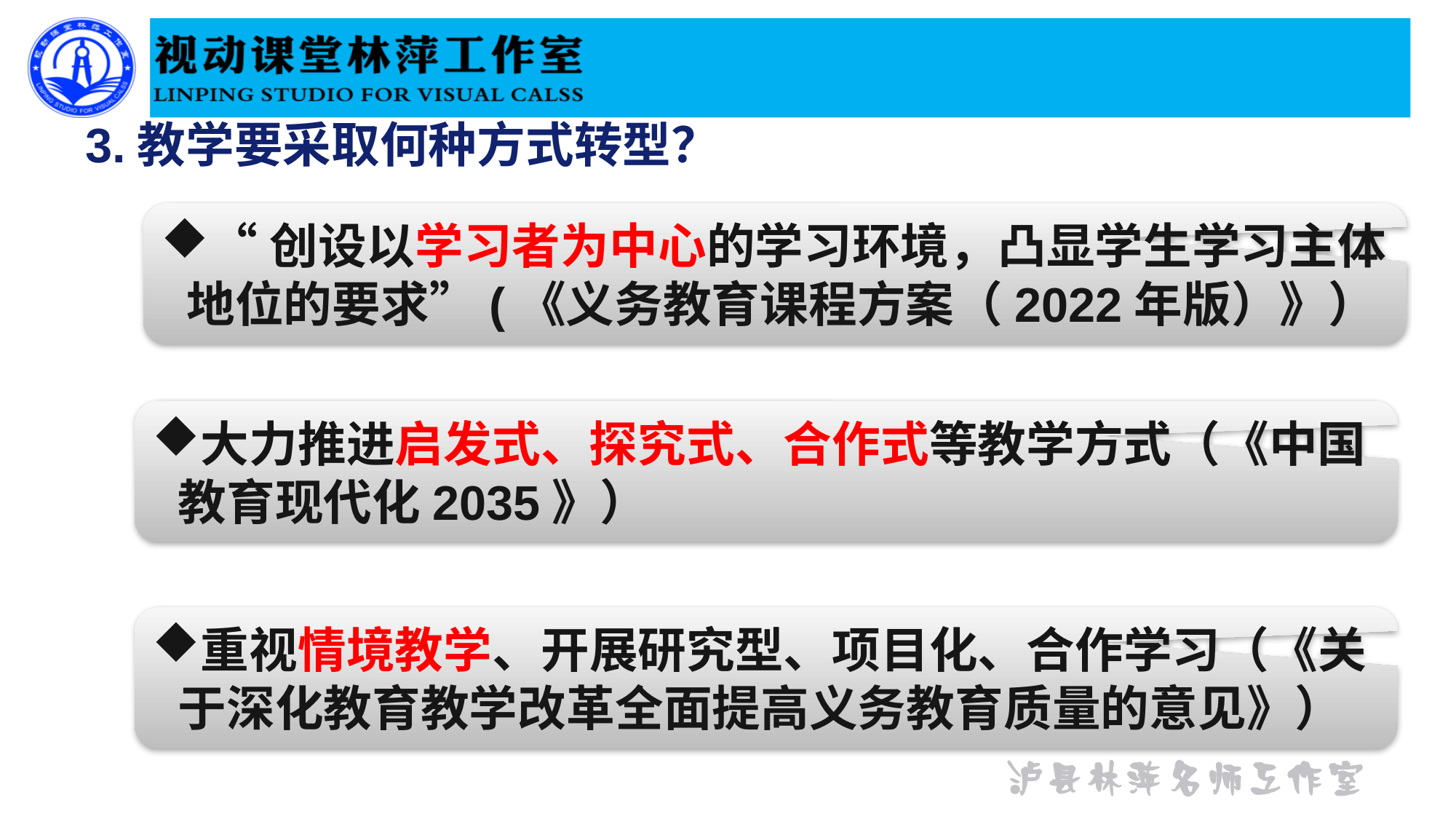

3.教学要采取何种方式转型？
“创设以学习者为中心的学习环境，凸显学生学习主体地位的要求”(《义务教育课程方案（2022年版）》）
大力推进启发式、探究式、合作式等教学方式（《中国教育现代化2035》）
重视情境教学、开展研究型、项目化、合作学习（《关于深化教育教学改革全面提高义务教育质量的意见》）